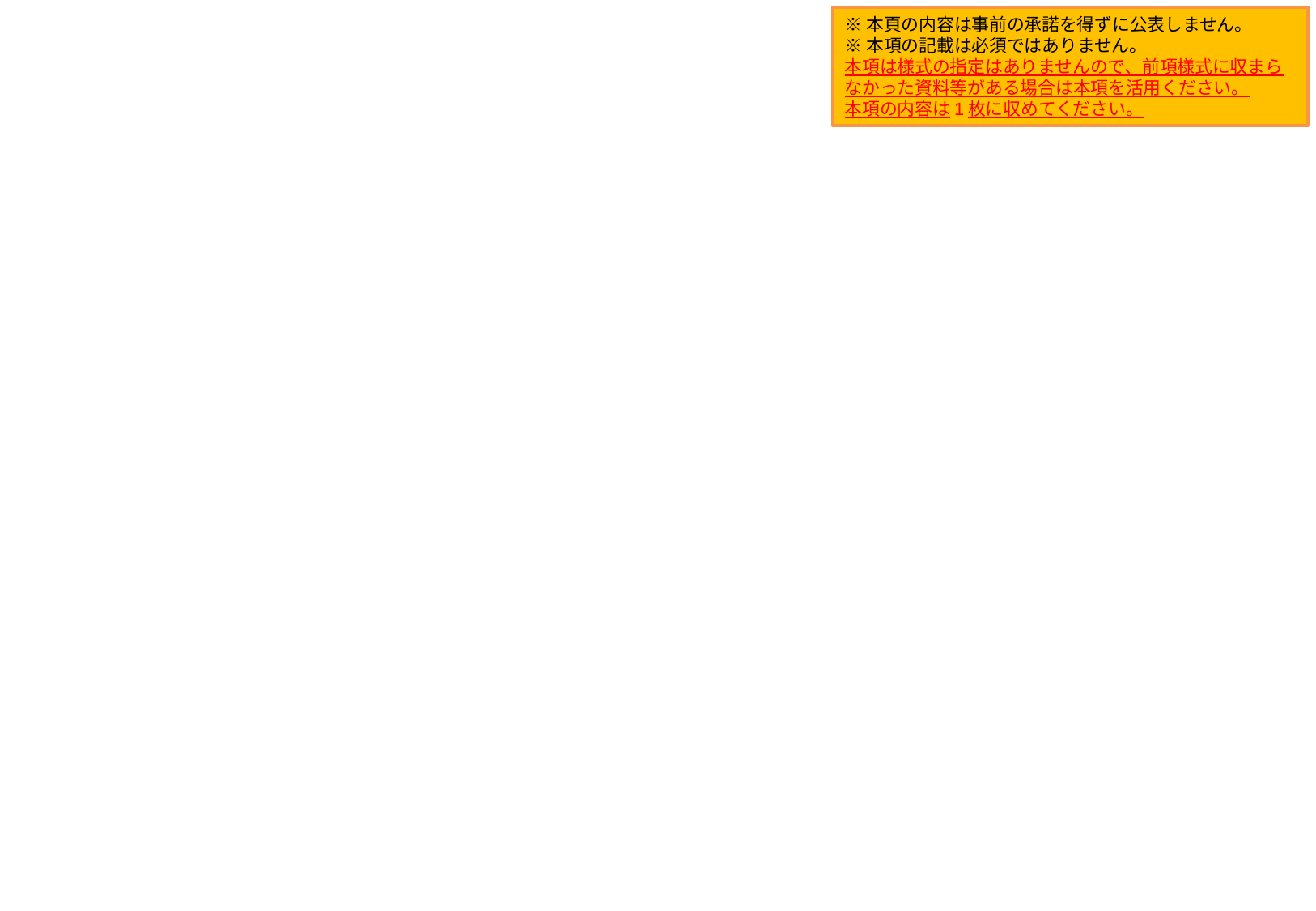

※本頁の内容は事前の承諾を得ずに公表しません。
※本項の記載は必須ではありません。
本項は様式の指定はありませんので、前項様式に収まらなかった資料等がある場合は本項を活用ください。
本項の内容は1枚に収めてください。